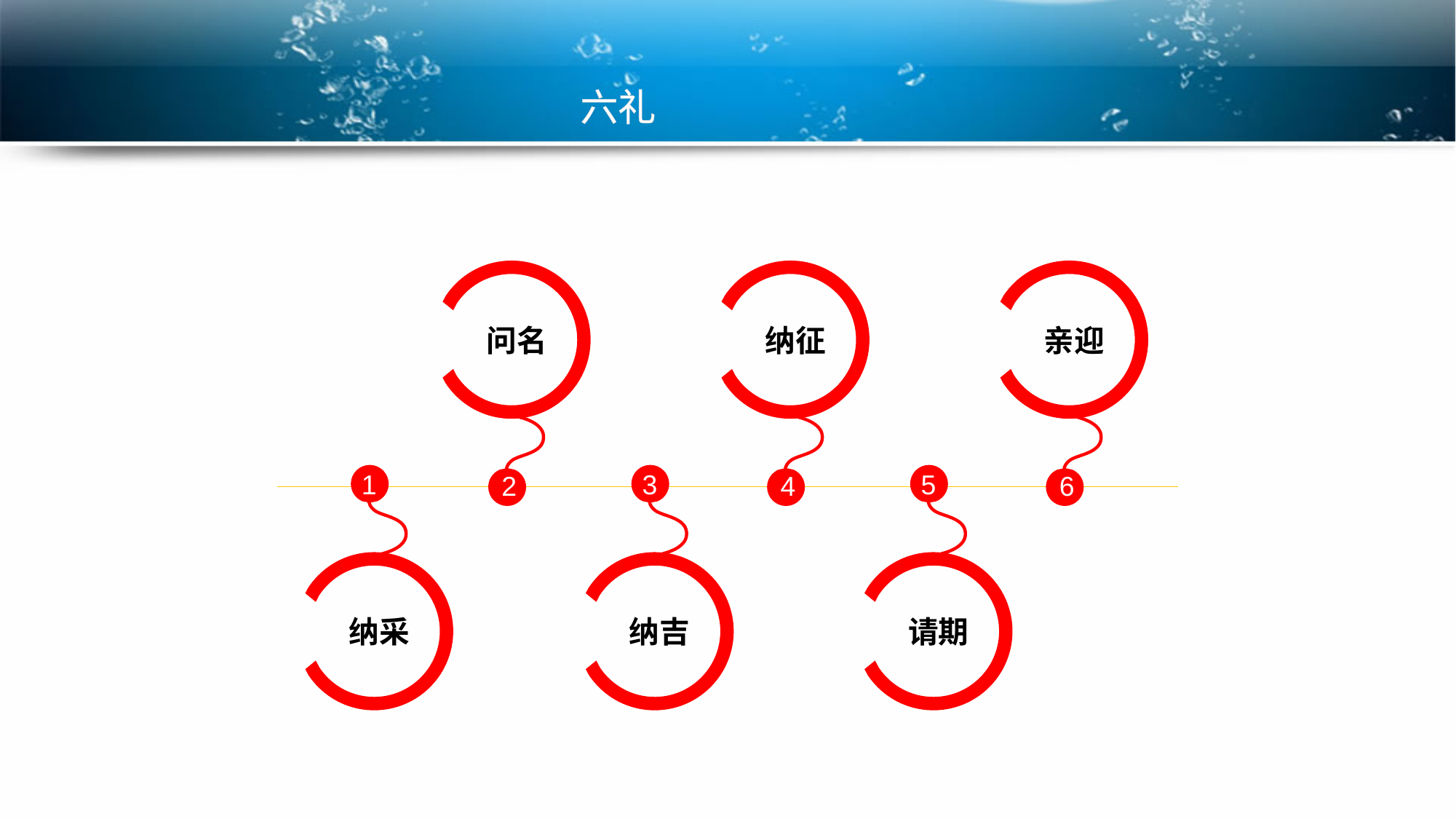

六礼
问名
2
纳征
4
亲迎
6
1
纳采
3
纳吉
5
请期